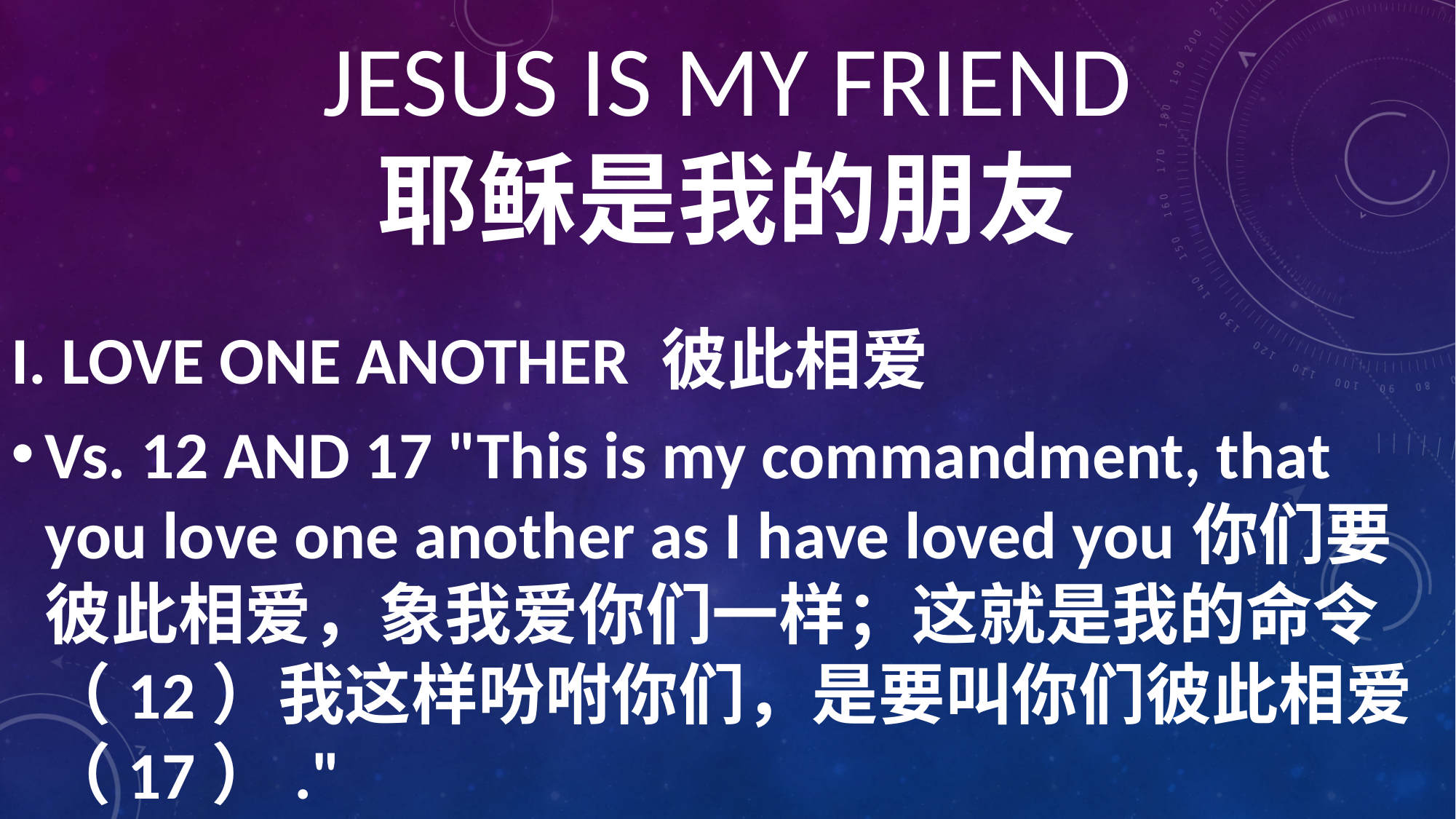

# JESUS IS MY FRIEND 耶稣是我的朋友
I. LOVE ONE ANOTHER 彼此相爱
Vs. 12 AND 17 "This is my commandment, that you love one another as I have loved you你们要彼此相爱，象我爱你们一样；这就是我的命令（12）我这样吩咐你们，是要叫你们彼此相爱（17）."